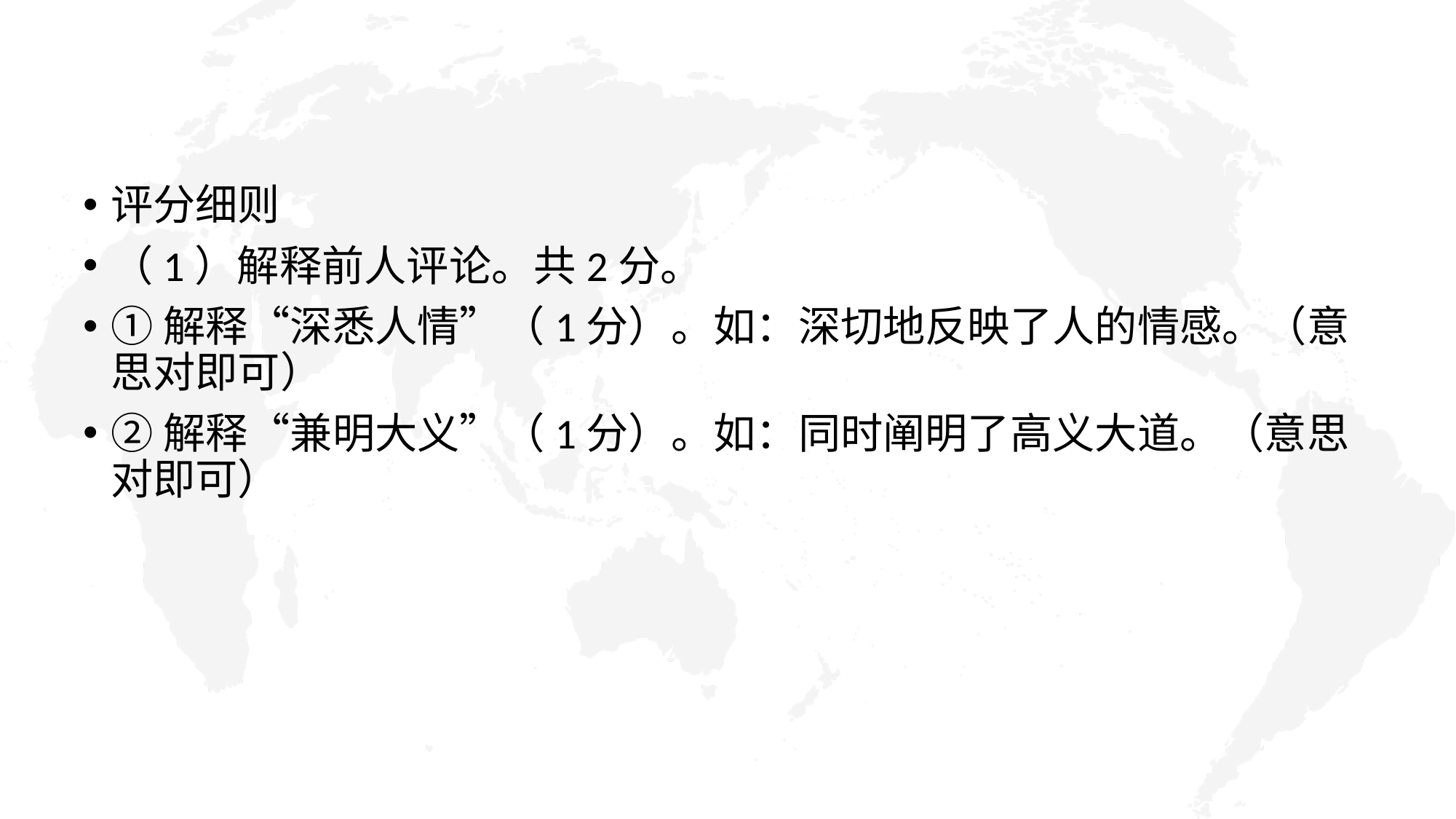

#
评分细则
（1）解释前人评论。共2分。
①解释“深悉人情”（1分）。如：深切地反映了人的情感。（意思对即可）
②解释“兼明大义”（1分）。如：同时阐明了高义大道。（意思对即可）